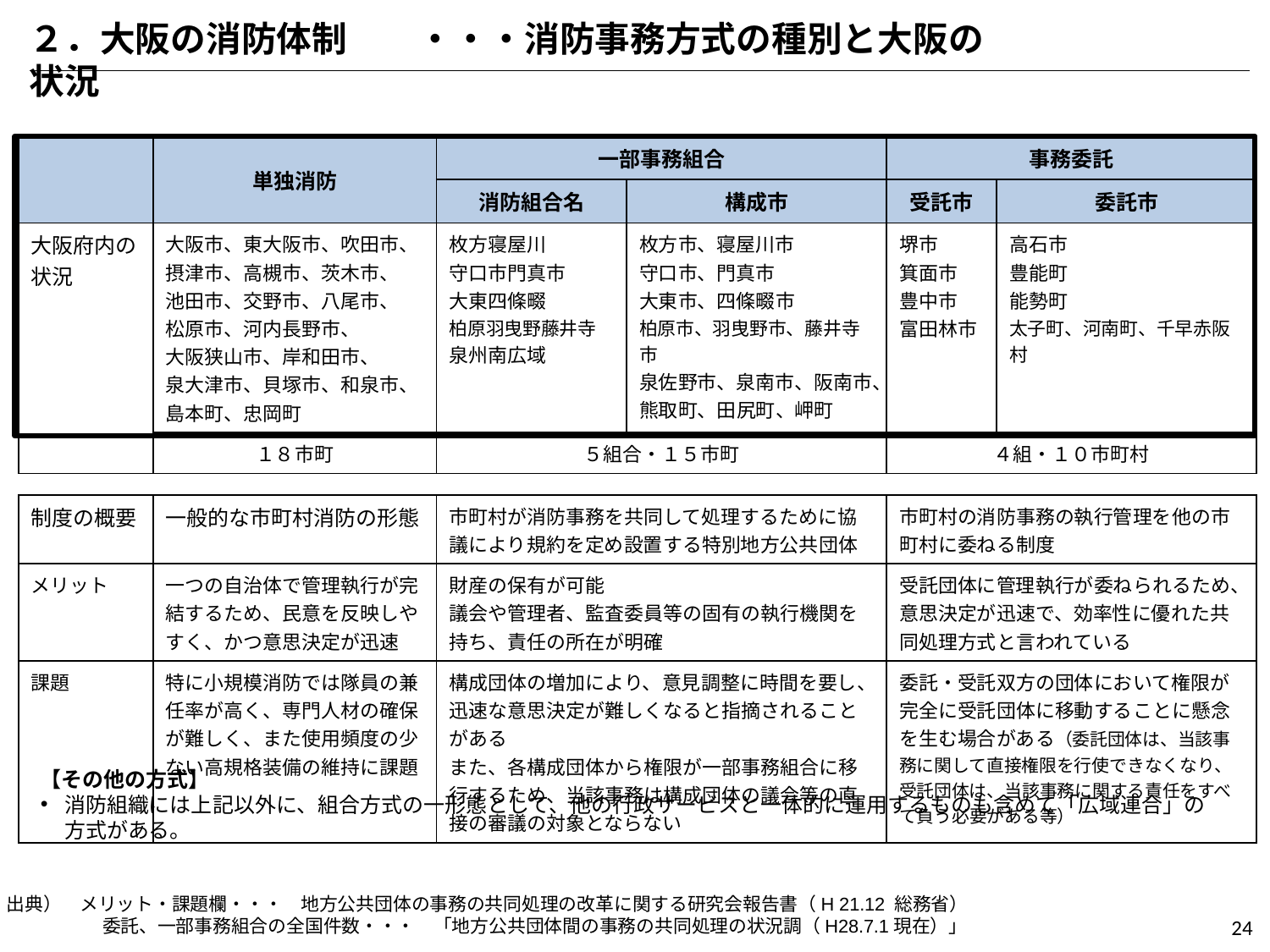

２．大阪の消防体制　　・・・消防事務方式の種別と大阪の状況

|  | 単独消防 | 一部事務組合 |  | 事務委託 |  |
| --- | --- | --- | --- | --- | --- |
|  |  | 消防組合名 | 構成市 | 受託市 | 委託市 |
| 大阪府内の状況 | 大阪市、東大阪市、吹田市、 摂津市、高槻市、茨木市、 池田市、交野市、八尾市、 松原市、河内長野市、 大阪狭山市、岸和田市、 泉大津市、貝塚市、和泉市、 島本町、忠岡町 | 枚方寝屋川 守口市門真市 大東四條畷 柏原羽曳野藤井寺 泉州南広域 | 枚方市、寝屋川市 守口市、門真市 大東市、四條畷市 柏原市、羽曳野市、藤井寺市 泉佐野市、泉南市、阪南市、熊取町、田尻町、岬町 | 堺市 箕面市 豊中市 富田林市 | 高石市 豊能町 能勢町 太子町、河南町、千早赤阪村 |
|  | １８市町 | ５組合・１５市町 |  | ４組・１０市町村 |  |
|  |  |  |  |  |  |
| 制度の概要 | 一般的な市町村消防の形態 | 市町村が消防事務を共同して処理するために協議により規約を定め設置する特別地方公共団体 |  | 市町村の消防事務の執行管理を他の市町村に委ねる制度 |  |
| メリット | 一つの自治体で管理執行が完結するため、民意を反映しやすく、かつ意思決定が迅速 | 財産の保有が可能 議会や管理者、監査委員等の固有の執行機関を持ち、責任の所在が明確 |  | 受託団体に管理執行が委ねられるため、意思決定が迅速で、効率性に優れた共同処理方式と言われている |  |
| 課題 | 特に小規模消防では隊員の兼任率が高く、専門人材の確保が難しく、また使用頻度の少ない高規格装備の維持に課題 | 構成団体の増加により、意見調整に時間を要し、迅速な意思決定が難しくなると指摘されることがある また、各構成団体から権限が一部事務組合に移行するため、当該事務は構成団体の議会等の直接の審議の対象とならない |  | 委託・受託双方の団体において権限が完全に受託団体に移動することに懸念を生む場合がある（委託団体は、当該事務に関して直接権限を行使できなくなり、受託団体は、当該事務に関する責任をすべて負う必要がある等） |  |
【その他の方式】
消防組織には上記以外に、組合方式の一形態として、他の行政サービスと一体的に運用するものも含めて「広域連合」の方式がある。
出典）　メリット・課題欄・・・　地方公共団体の事務の共同処理の改革に関する研究会報告書（H 21.12 総務省）
　　　　　 委託、一部事務組合の全国件数・・・　「地方公共団体間の事務の共同処理の状況調（H28.7.1現在）」
24